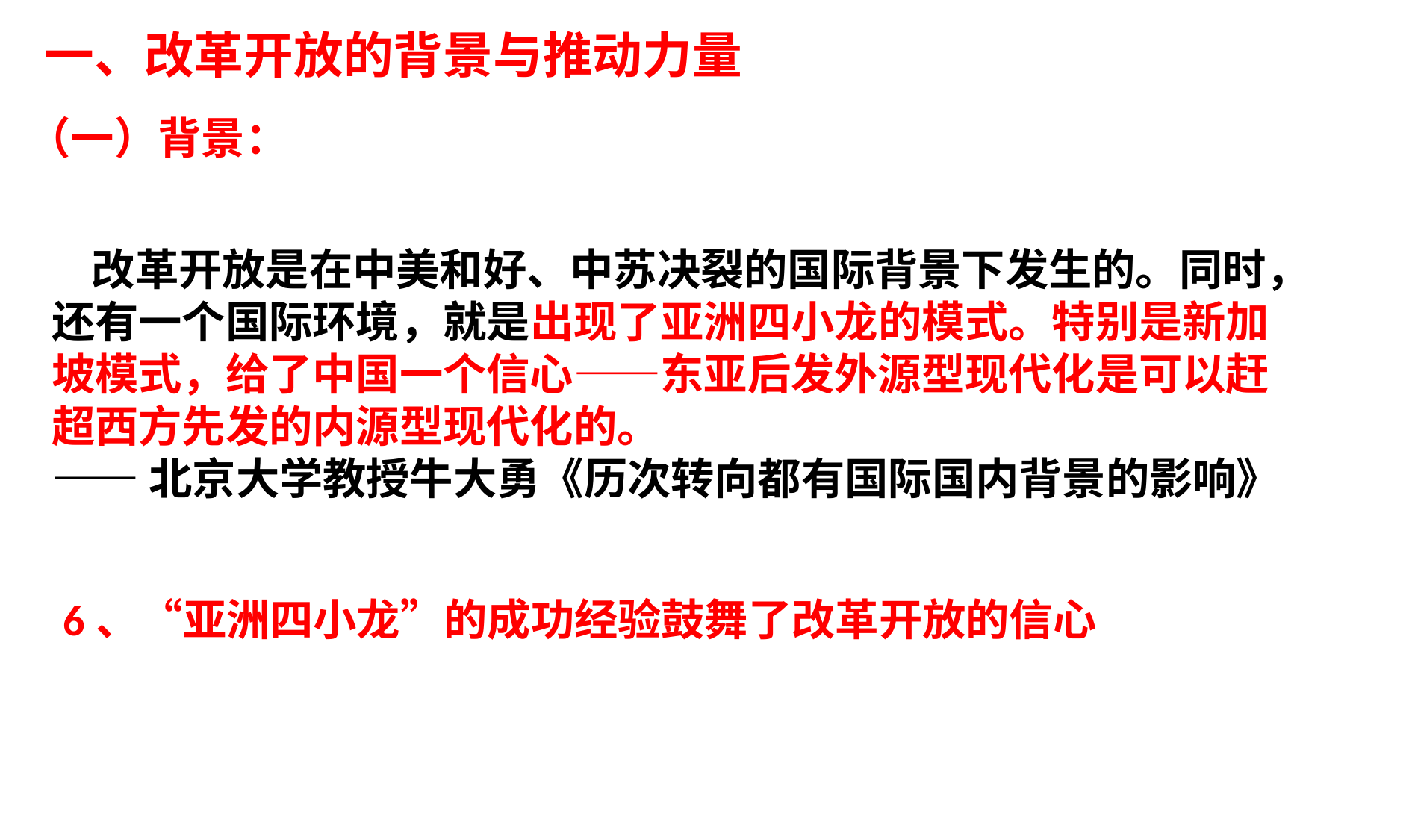

一、改革开放的背景与推动力量
（一）背景：
   改革开放是在中美和好、中苏决裂的国际背景下发生的。同时，还有一个国际环境，就是出现了亚洲四小龙的模式。特别是新加坡模式，给了中国一个信心——东亚后发外源型现代化是可以赶超西方先发的内源型现代化的。
——北京大学教授牛大勇《历次转向都有国际国内背景的影响》
6、“亚洲四小龙”的成功经验鼓舞了改革开放的信心